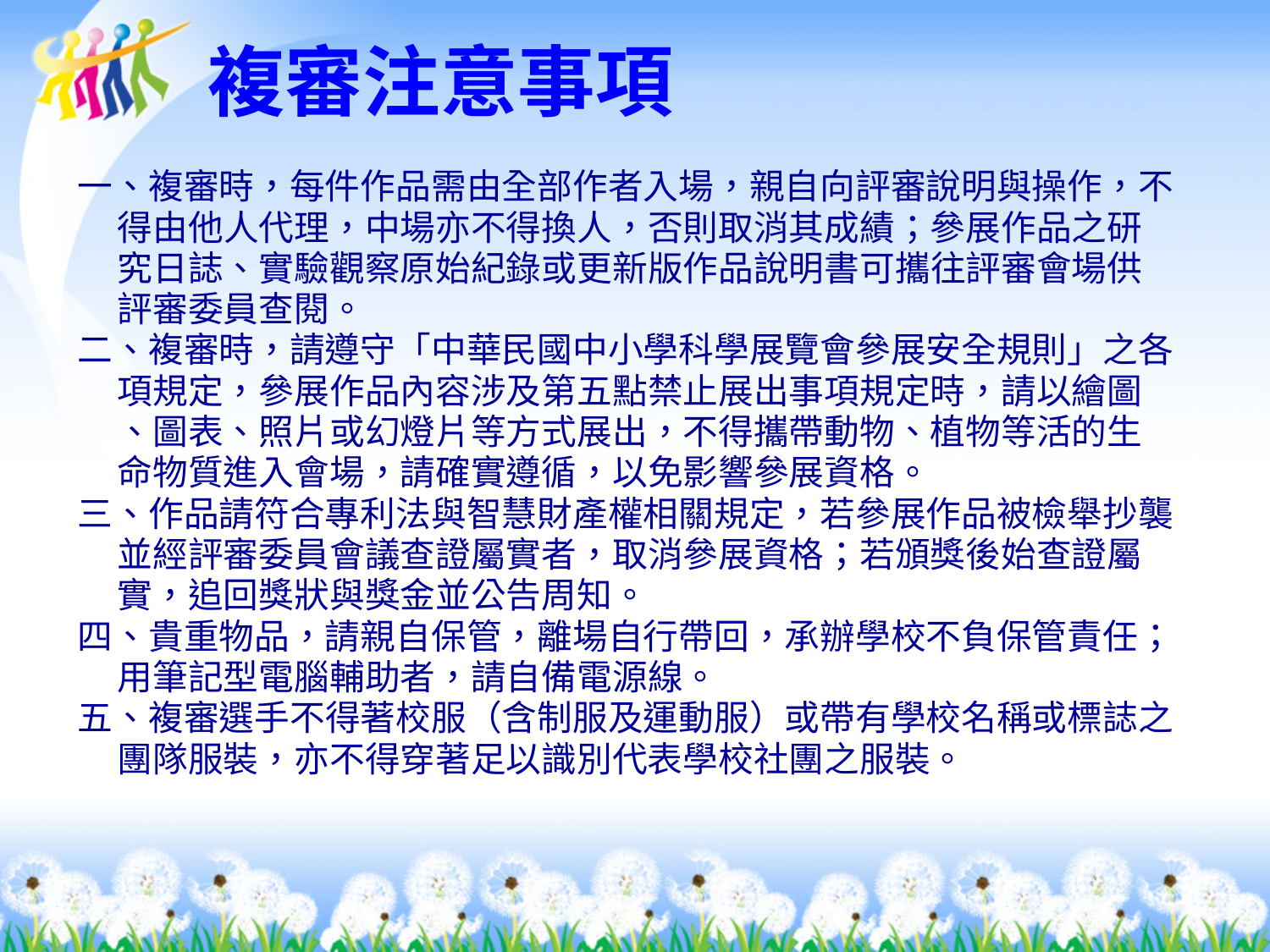

複審注意事項
一、複審時，每件作品需由全部作者入場，親自向評審說明與操作，不
    得由他人代理，中場亦不得換人，否則取消其成績；參展作品之研
    究日誌、實驗觀察原始紀錄或更新版作品說明書可攜往評審會場供
    評審委員查閱。
二、複審時，請遵守「中華民國中小學科學展覽會參展安全規則」之各
    項規定，參展作品內容涉及第五點禁止展出事項規定時，請以繪圖
    、圖表、照片或幻燈片等方式展出，不得攜帶動物、植物等活的生
    命物質進入會場，請確實遵循，以免影響參展資格。
三、作品請符合專利法與智慧財產權相關規定，若參展作品被檢舉抄襲
    並經評審委員會議查證屬實者，取消參展資格；若頒獎後始查證屬
    實，追回獎狀與獎金並公告周知。
四、貴重物品，請親自保管，離場自行帶回，承辦學校不負保管責任；
    用筆記型電腦輔助者，請自備電源線。
五、複審選手不得著校服（含制服及運動服）或帶有學校名稱或標誌之
    團隊服裝，亦不得穿著足以識別代表學校社團之服裝。